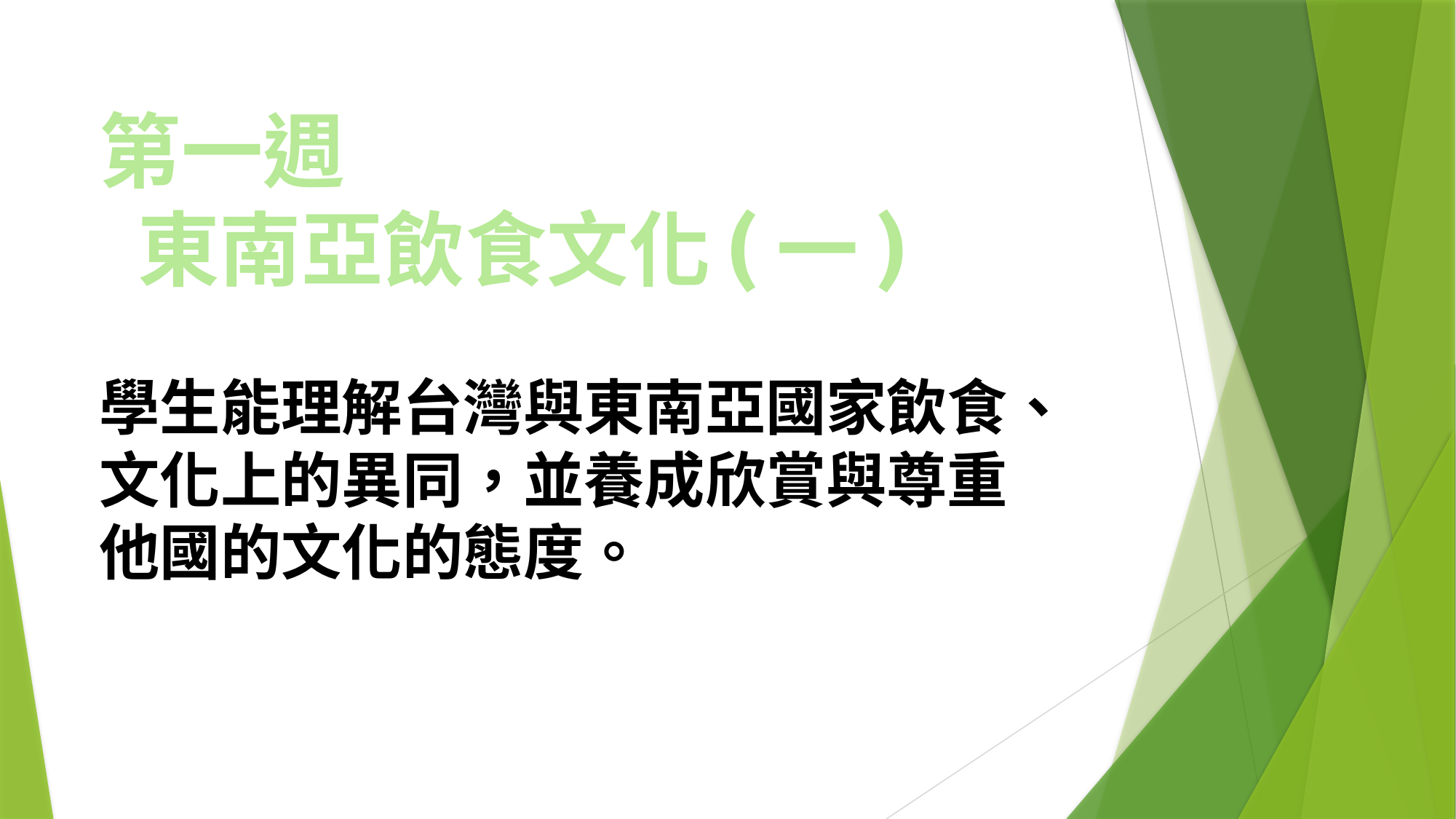

第一週
 東南亞飲食文化(一)

學生能理解台灣與東南亞國家飲食、
文化上的異同，並養成欣賞與尊重
他國的文化的態度。